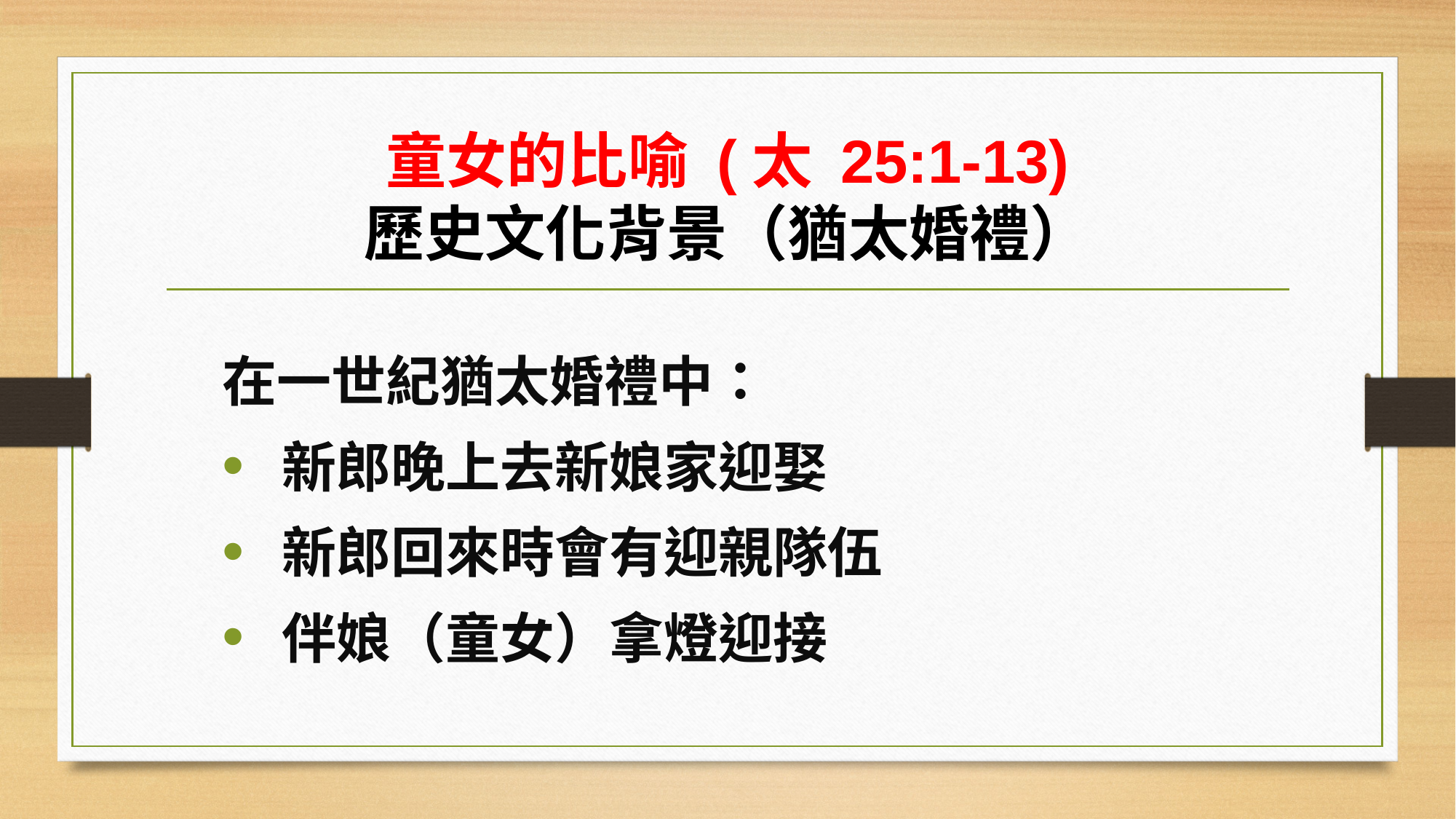

# 童女的比喻 (太 25:1-13) 歷史文化背景（猶太婚禮）
在一世紀猶太婚禮中：
 新郎晚上去新娘家迎娶
 新郎回來時會有迎親隊伍
 伴娘（童女）拿燈迎接